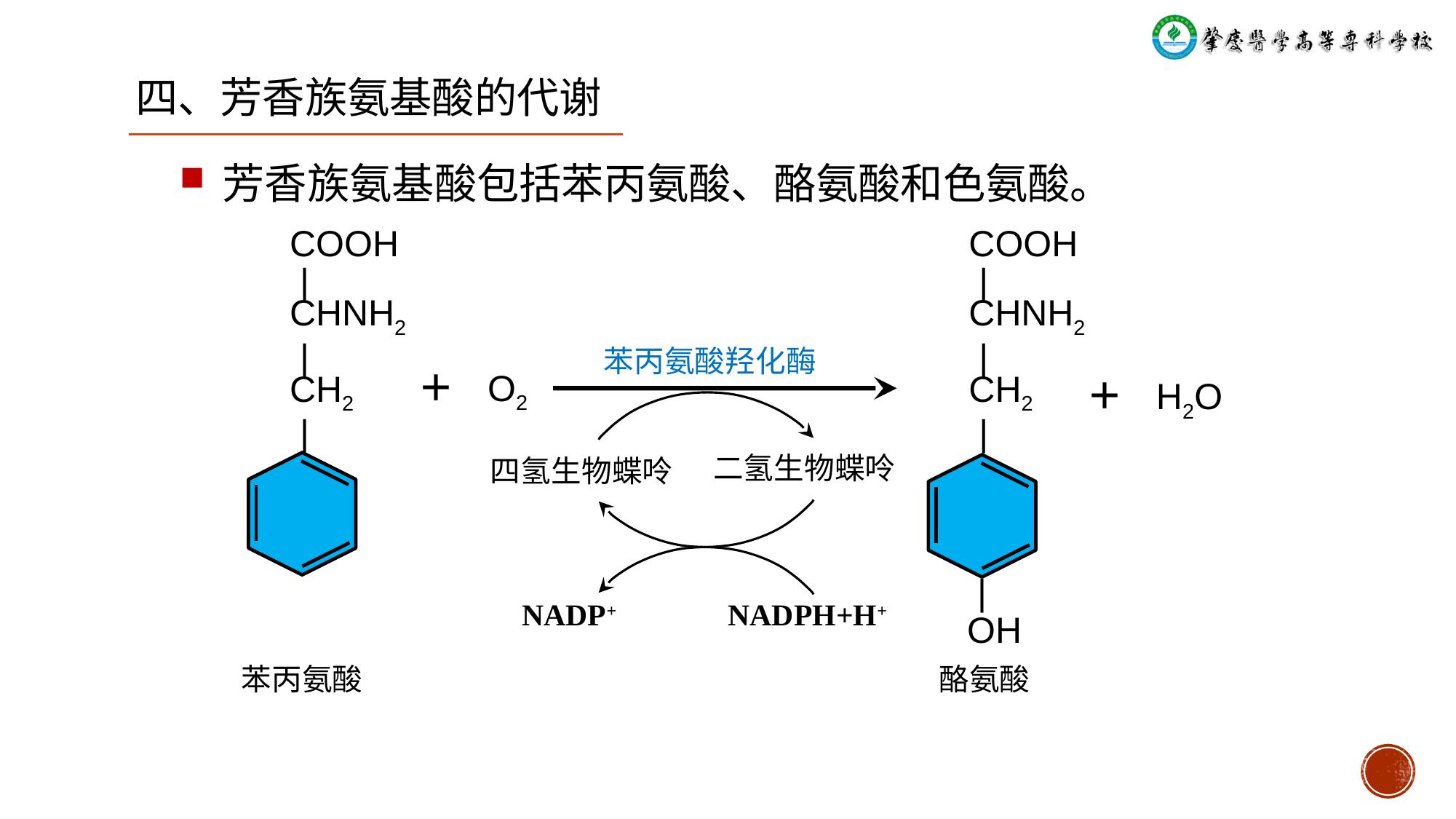

四、芳香族氨基酸的代谢
芳香族氨基酸包括苯丙氨酸、酪氨酸和色氨酸。
COOH
 |
CHNH2
 |
CH2
 |
COOH
 |
CHNH2
 |
CH2
 |

苯丙氨酸羟化酶
＋
O2
＋
H2O

二氢生物蝶呤
四氢生物蝶呤

 |
OH
NADP+
NADPH+H+
苯丙氨酸
酪氨酸